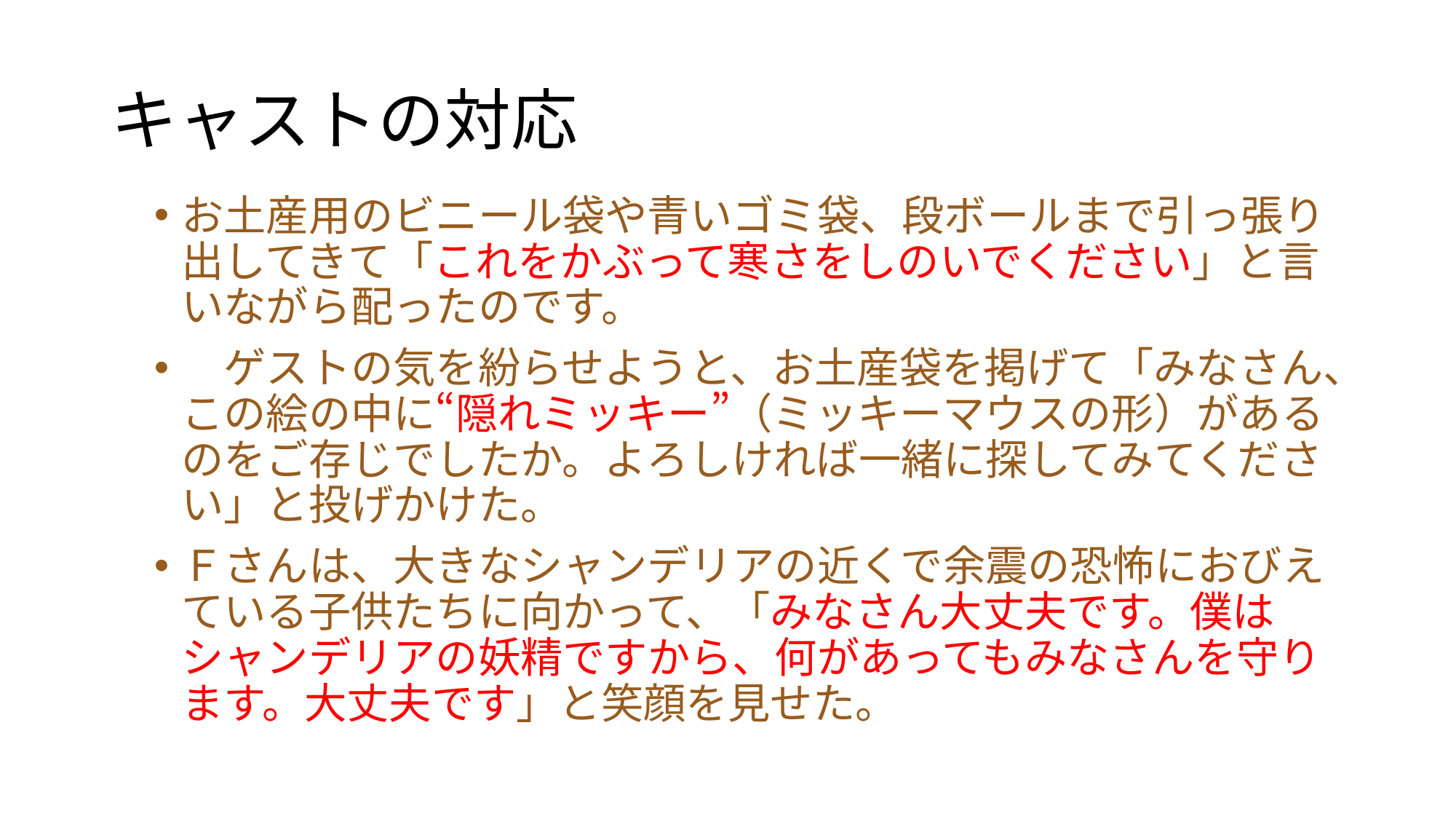

# キャストの対応

お土産用のビニール袋や青いゴミ袋、段ボールまで引っ張り出してきて「これをかぶって寒さをしのいでください」と言いながら配ったのです。
　ゲストの気を紛らせようと、お土産袋を掲げて「みなさん、この絵の中に“隠れミッキー”（ミッキーマウスの形）があるのをご存じでしたか。よろしければ一緒に探してみてください」と投げかけた。
Ｆさんは、大きなシャンデリアの近くで余震の恐怖におびえている子供たちに向かって、「みなさん大丈夫です。僕はシャンデリアの妖精ですから、何があってもみなさんを守ります。大丈夫です」と笑顔を見せた。